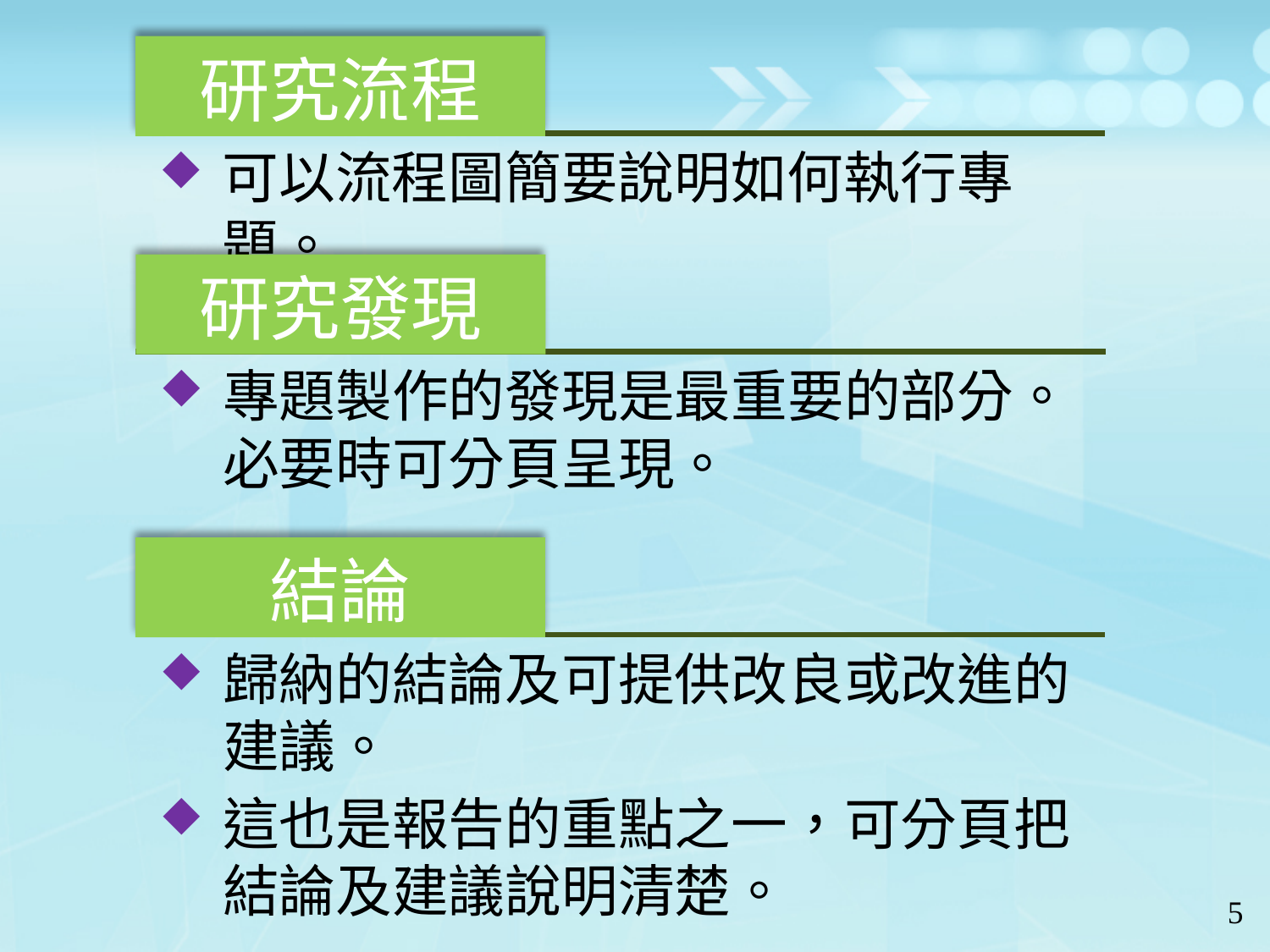

研究流程
可以流程圖簡要說明如何執行專題。
研究發現
專題製作的發現是最重要的部分。必要時可分頁呈現。
結論
歸納的結論及可提供改良或改進的建議。
這也是報告的重點之一，可分頁把結論及建議說明清楚。
5